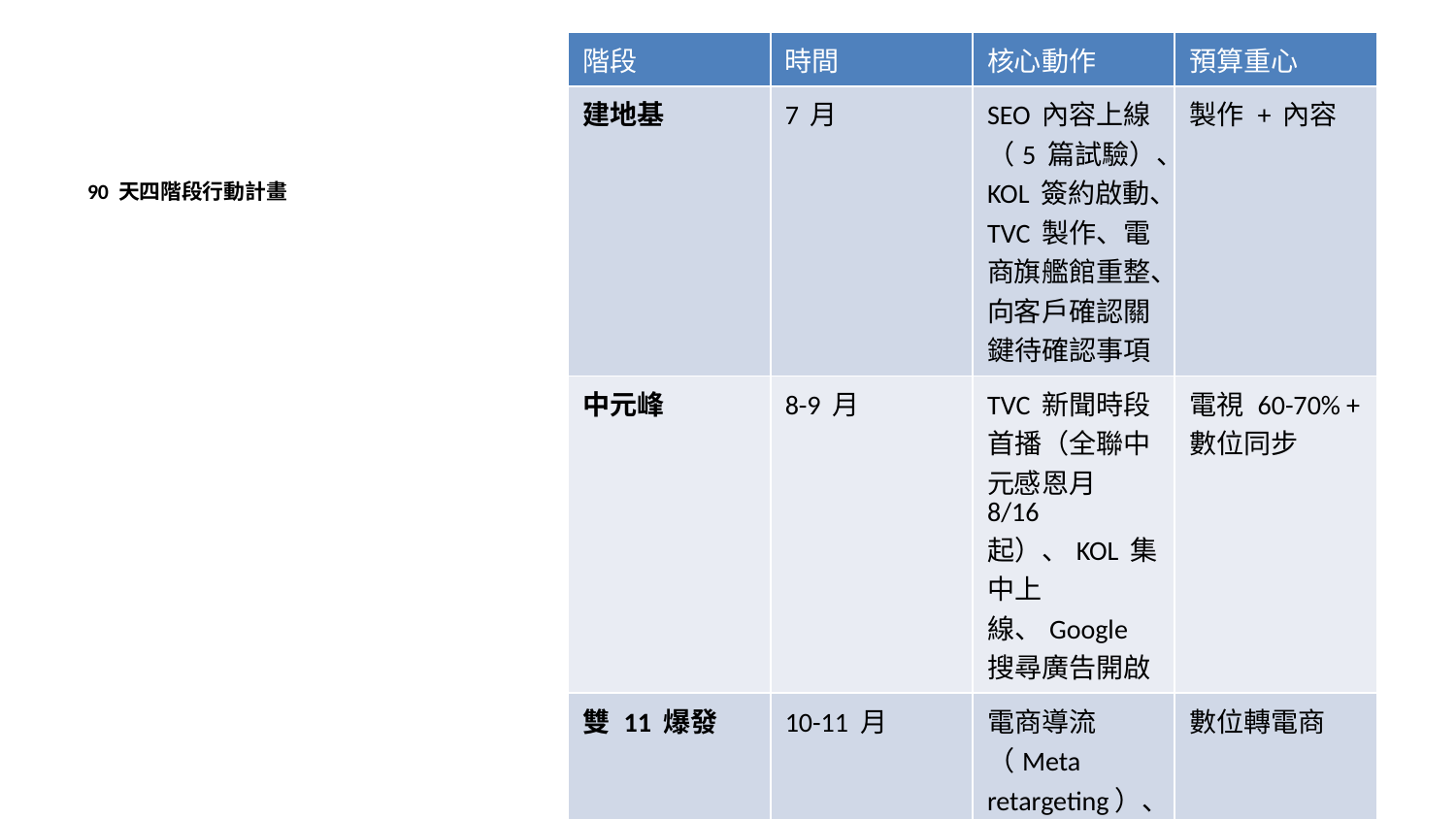

| 階段 | 時間 | 核心動作 | 預算重心 |
| --- | --- | --- | --- |
| 建地基 | 7 月 | SEO 內容上線（5 篇試驗）、KOL 簽約啟動、TVC 製作、電商旗艦館重整、向客戶確認關鍵待確認事項 | 製作 + 內容 |
| 中元峰 | 8-9 月 | TVC 新聞時段首播（全聯中元感恩月 8/16 起）、KOL 集中上線、Google 搜尋廣告開啟 | 電視 60-70% + 數位同步 |
| 雙 11 爆發 | 10-11 月 | 電商導流（Meta retargeting）、跨品類組合包（牙膏+漱口水+牙刷）、限時首購體驗包 NT$79 | 數位轉電商 |
| 收官學習 | 12 月 | 廣告後測、CPRP 回顧、SEO 排名盤點、2027 年策略建議 | 分析 + 規劃 |
90 天四階段行動計畫